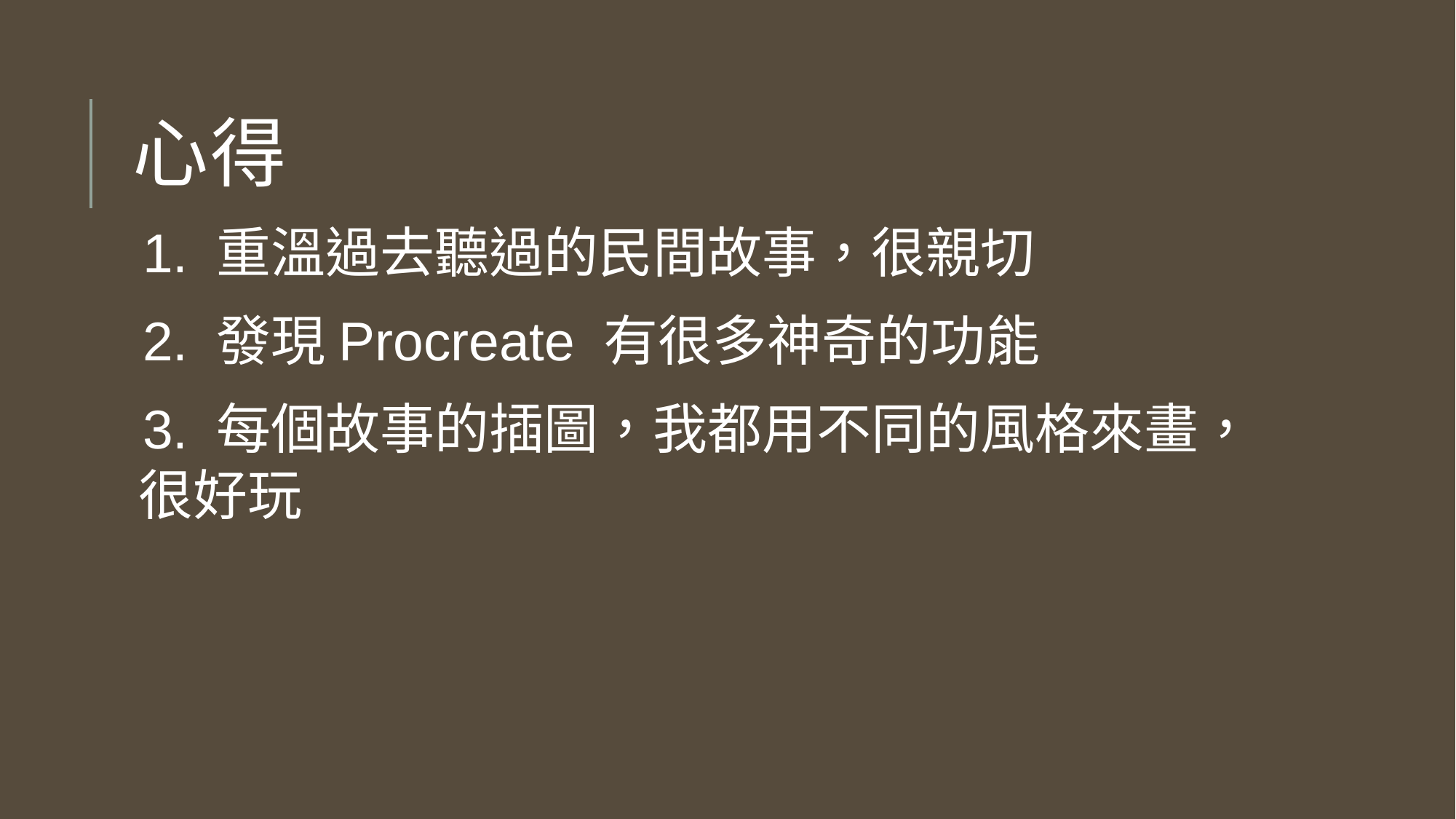

# 心得
1. 重溫過去聽過的民間故事，很親切
2. 發現Procreate 有很多神奇的功能
3. 每個故事的插圖，我都用不同的風格來畫，很好玩